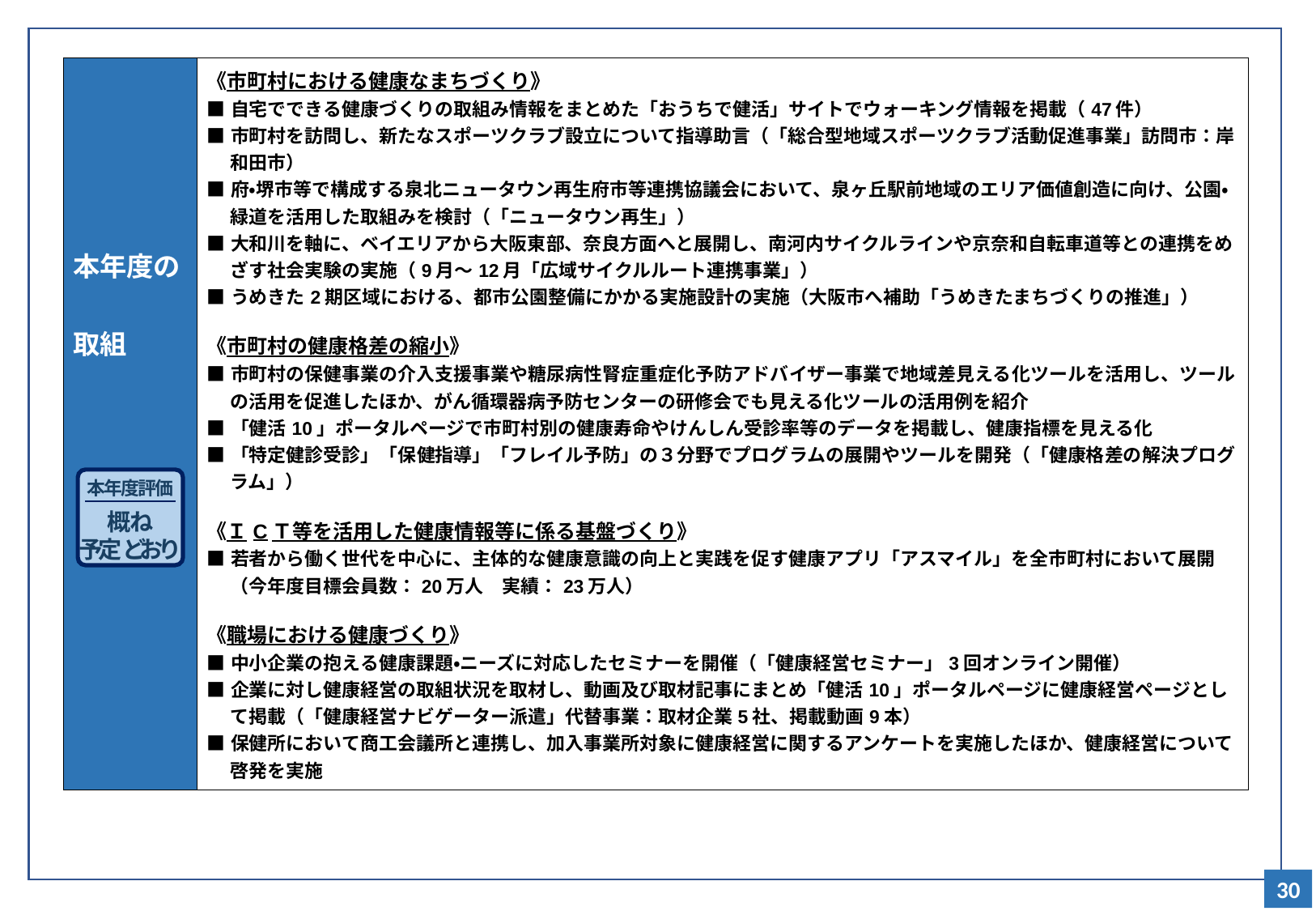

| 本年度の 取組 | 《市町村における健康なまちづくり》 ■自宅でできる健康づくりの取組み情報をまとめた「おうちで健活」サイトでウォーキング情報を掲載（47件） ■市町村を訪問し、新たなスポーツクラブ設立について指導助言（「総合型地域スポーツクラブ活動促進事業」訪問市：岸和田市） ■府・堺市等で構成する泉北ニュータウン再生府市等連携協議会において、泉ヶ丘駅前地域のエリア価値創造に向け、公園・緑道を活用した取組みを検討（「ニュータウン再生」） ■大和川を軸に、ベイエリアから大阪東部、奈良方面へと展開し、南河内サイクルラインや京奈和自転車道等との連携をめざす社会実験の実施（9月～12月「広域サイクルルート連携事業」） ■うめきた2期区域における、都市公園整備にかかる実施設計の実施（大阪市へ補助「うめきたまちづくりの推進」） 《市町村の健康格差の縮小》 ■市町村の保健事業の介入支援事業や糖尿病性腎症重症化予防アドバイザー事業で地域差見える化ツールを活用し、ツールの活用を促進したほか、がん循環器病予防センターの研修会でも見える化ツールの活用例を紹介 ■「健活10」ポータルページで市町村別の健康寿命やけんしん受診率等のデータを掲載し、健康指標を見える化 ■「特定健診受診」「保健指導」「フレイル予防」の３分野でプログラムの展開やツールを開発（「健康格差の解決プログラム」） 《ＩCＴ等を活用した健康情報等に係る基盤づくり》 ■若者から働く世代を中心に、主体的な健康意識の向上と実践を促す健康アプリ「アスマイル」を全市町村において展開（今年度目標会員数：20万人　実績：23万人） 《職場における健康づくり》 ■中小企業の抱える健康課題・ニーズに対応したセミナーを開催（「健康経営セミナー」3回オンライン開催） ■企業に対し健康経営の取組状況を取材し、動画及び取材記事にまとめ「健活10」ポータルページに健康経営ページとして掲載（「健康経営ナビゲーター派遣」代替事業：取材企業5社、掲載動画9本） ■保健所において商工会議所と連携し、加入事業所対象に健康経営に関するアンケートを実施したほか、健康経営について啓発を実施 |
| --- | --- |
本年度評価

概ね
予定どおり
30